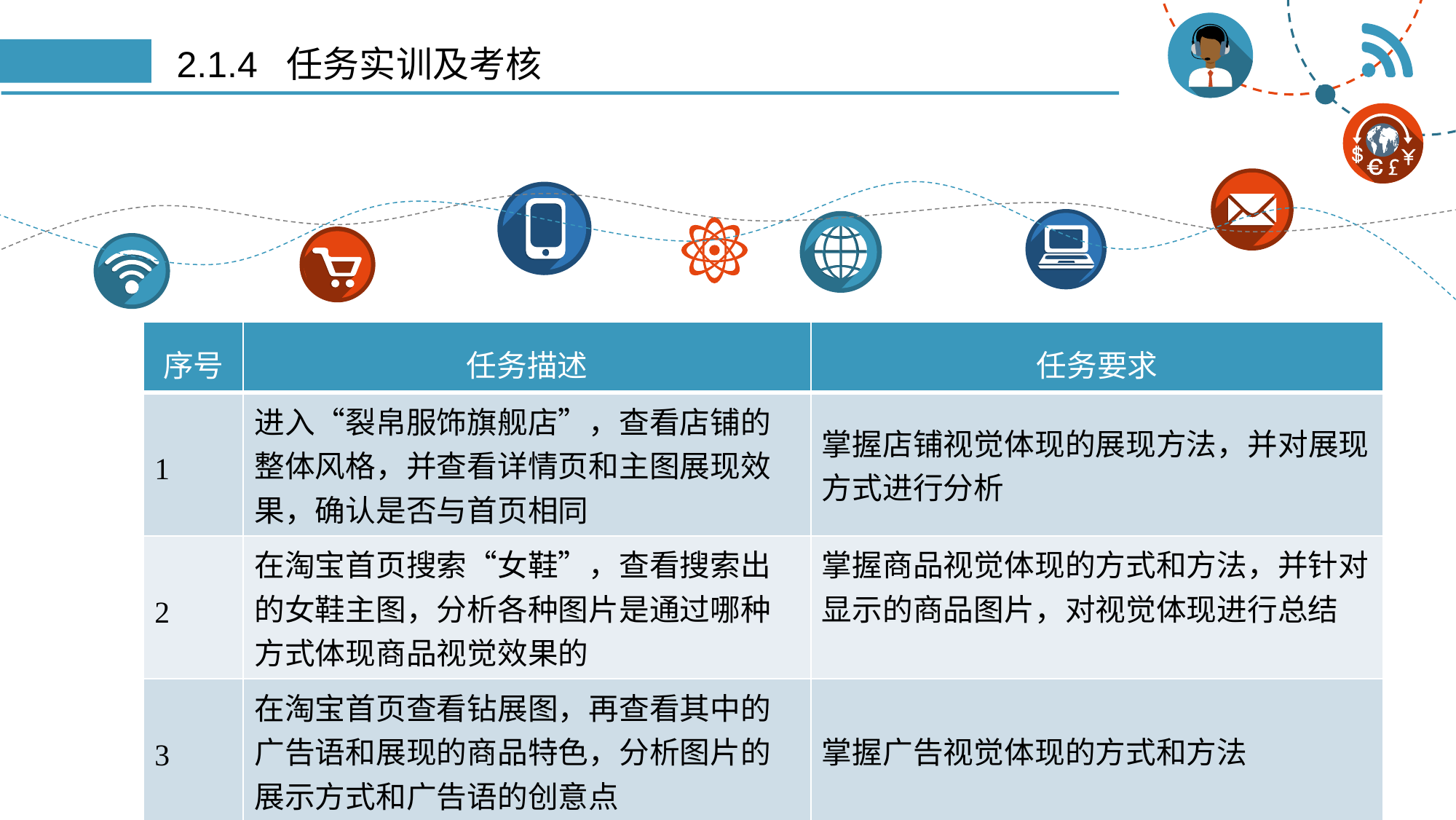

# 2.1.4  任务实训及考核

| 序号 | 任务描述 | 任务要求 |
| --- | --- | --- |
| 1 | 进入“裂帛服饰旗舰店”，查看店铺的整体风格，并查看详情页和主图展现效果，确认是否与首页相同 | 掌握店铺视觉体现的展现方法，并对展现方式进行分析 |
| 2 | 在淘宝首页搜索“女鞋”，查看搜索出的女鞋主图，分析各种图片是通过哪种方式体现商品视觉效果的 | 掌握商品视觉体现的方式和方法，并针对显示的商品图片，对视觉体现进行总结 |
| 3 | 在淘宝首页查看钻展图，再查看其中的广告语和展现的商品特色，分析图片的展示方式和广告语的创意点 | 掌握广告视觉体现的方式和方法 |